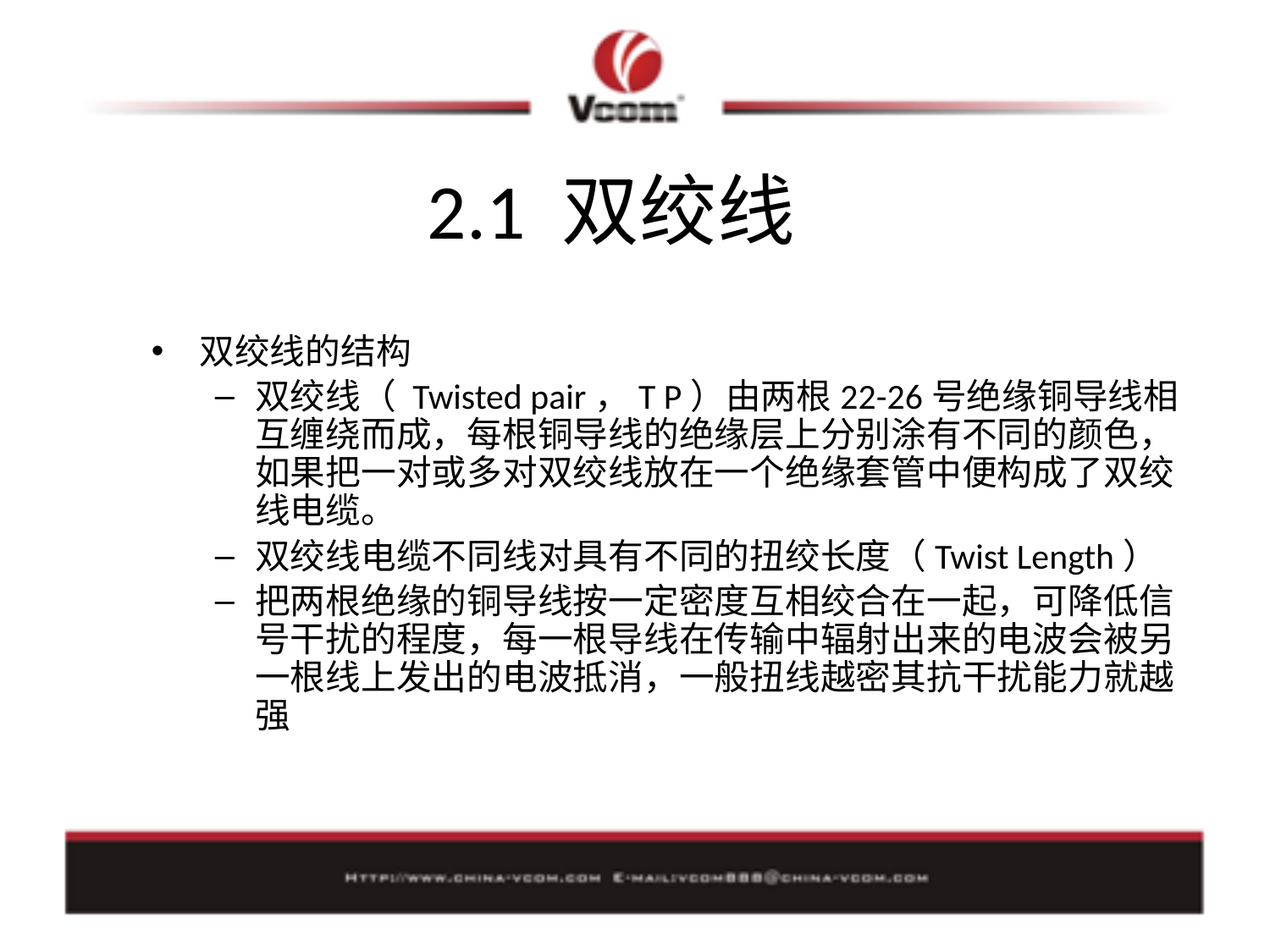

# 2.1 双绞线
双绞线的结构
双绞线（ Twisted pair，T P）由两根22-26号绝缘铜导线相互缠绕而成，每根铜导线的绝缘层上分别涂有不同的颜色，如果把一对或多对双绞线放在一个绝缘套管中便构成了双绞线电缆。
双绞线电缆不同线对具有不同的扭绞长度（Twist Length）
把两根绝缘的铜导线按一定密度互相绞合在一起，可降低信号干扰的程度，每一根导线在传输中辐射出来的电波会被另一根线上发出的电波抵消，一般扭线越密其抗干扰能力就越强